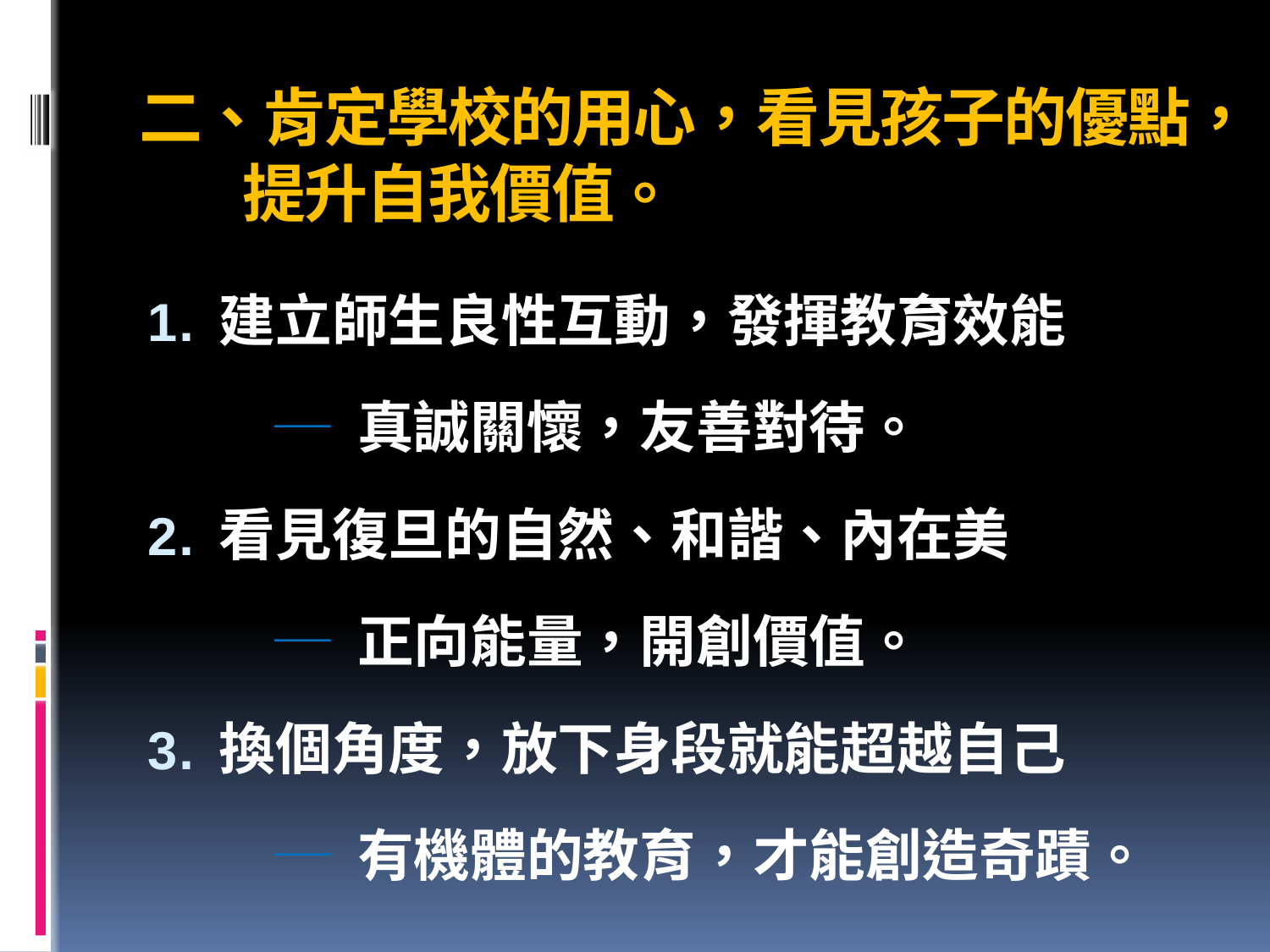

# 二、肯定學校的用心，看見孩子的優點，提升自我價值。
建立師生良性互動，發揮教育效能
	─ 真誠關懷，友善對待。
看見復旦的自然、和諧、內在美
	─ 正向能量，開創價值。
換個角度，放下身段就能超越自己
	─ 有機體的教育，才能創造奇蹟。